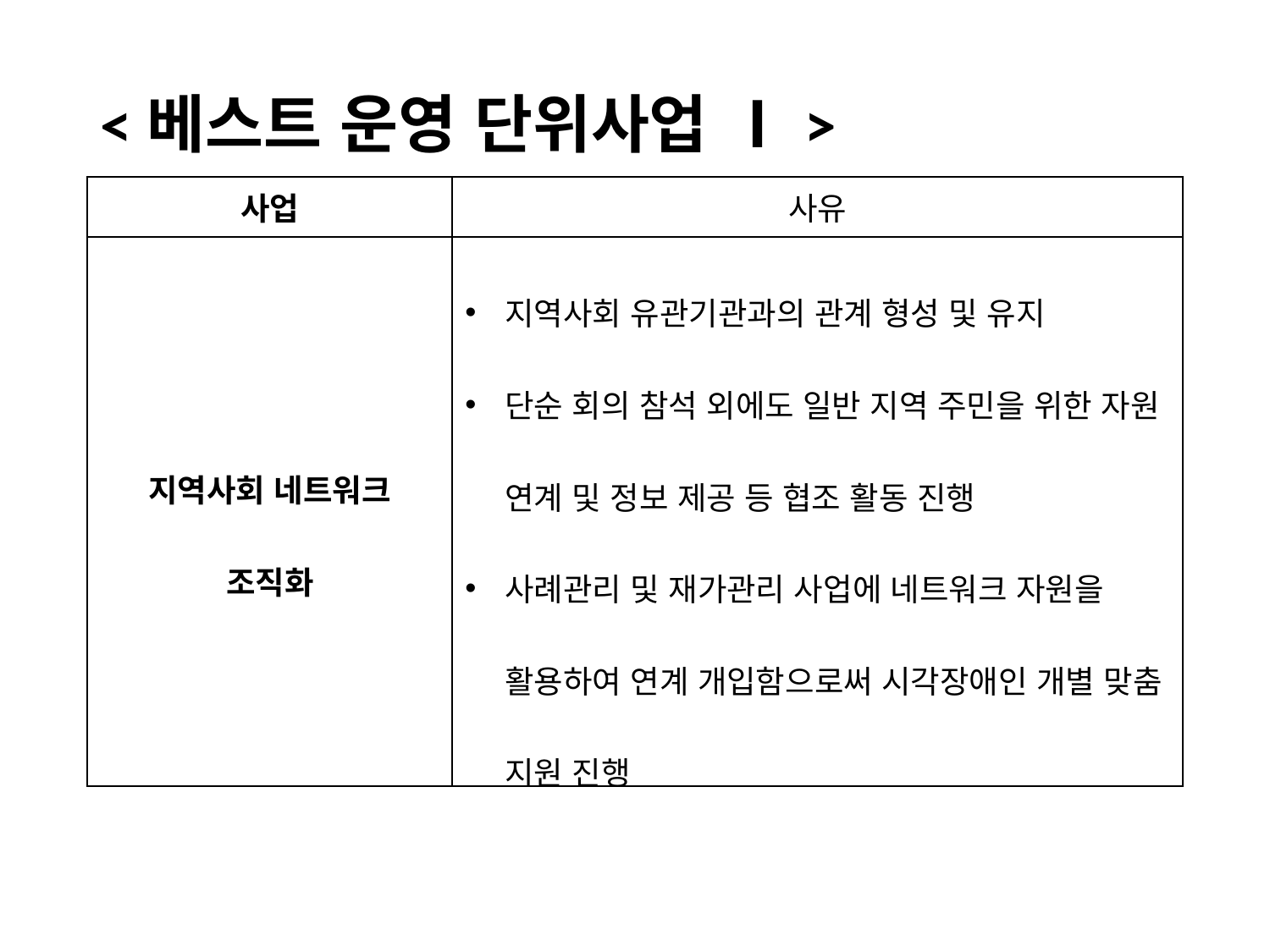

# <베스트 운영 단위사업 Ⅰ>
| 사업 | 사유 |
| --- | --- |
| 지역사회 네트워크 조직화 | 지역사회 유관기관과의 관계 형성 및 유지 단순 회의 참석 외에도 일반 지역 주민을 위한 자원 연계 및 정보 제공 등 협조 활동 진행 사례관리 및 재가관리 사업에 네트워크 자원을 활용하여 연계 개입함으로써 시각장애인 개별 맞춤 지원 진행 |